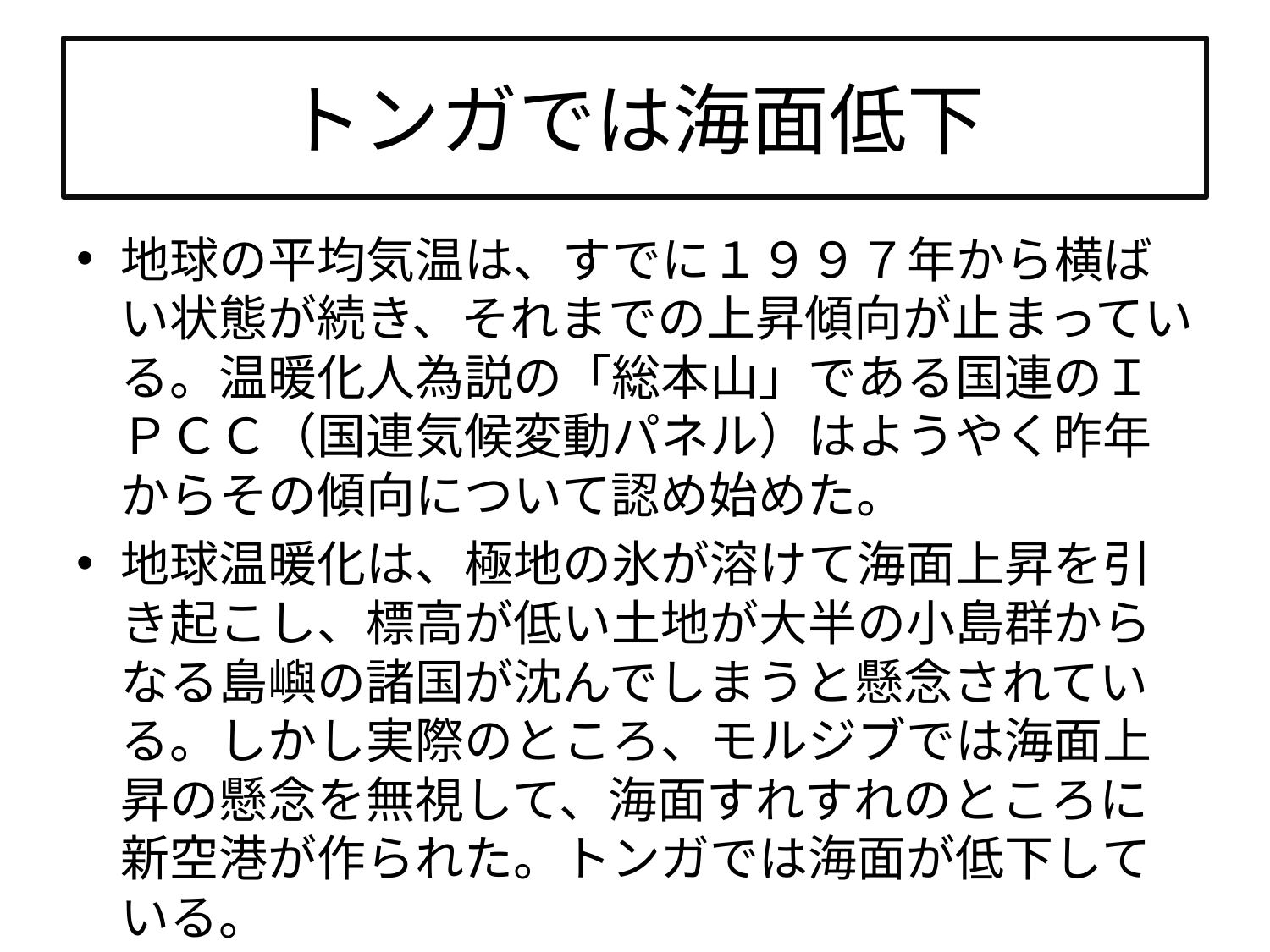

# トンガでは海面低下
地球の平均気温は、すでに１９９７年から横ばい状態が続き、それまでの上昇傾向が止まっている。温暖化人為説の「総本山」である国連のＩＰＣＣ（国連気候変動パネル）はようやく昨年からその傾向について認め始めた。
地球温暖化は、極地の氷が溶けて海面上昇を引き起こし、標高が低い土地が大半の小島群からなる島嶼の諸国が沈んでしまうと懸念されている。しかし実際のところ、モルジブでは海面上昇の懸念を無視して、海面すれすれのところに新空港が作られた。トンガでは海面が低下している。